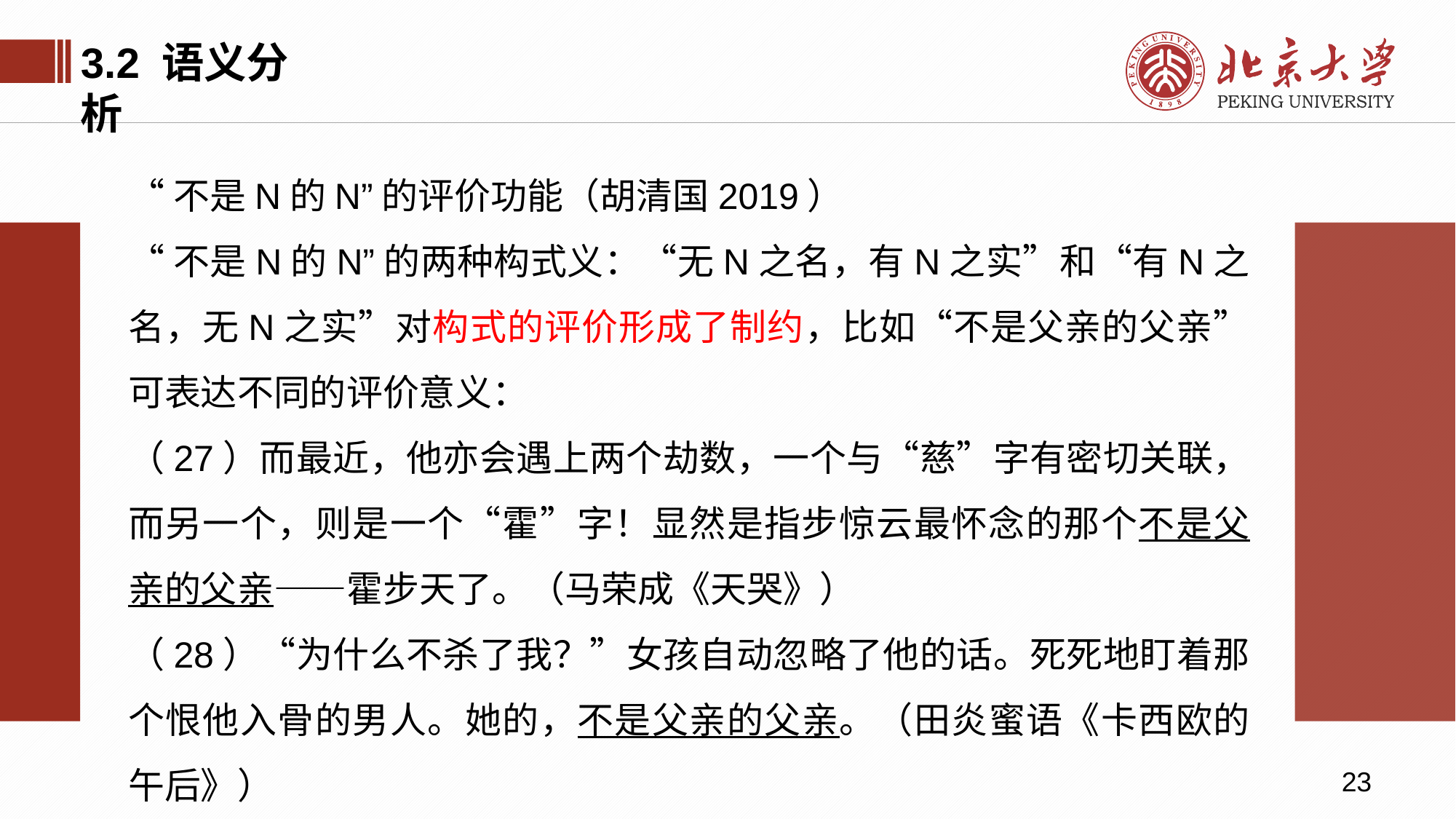

3.2 语义分析
“不是N的N”的评价功能（胡清国2019）
“不是N的N”的两种构式义：“无N之名，有N之实”和“有N之名，无N之实”对构式的评价形成了制约，比如“不是父亲的父亲”可表达不同的评价意义：
（27）而最近，他亦会遇上两个劫数，一个与“慈”字有密切关联，而另一个，则是一个“霍”字！显然是指步惊云最怀念的那个不是父亲的父亲——霍步天了。（马荣成《天哭》）
（28）“为什么不杀了我？”女孩自动忽略了他的话。死死地盯着那个恨他入骨的男人。她的，不是父亲的父亲。（田炎蜜语《卡西欧的午后》）
23